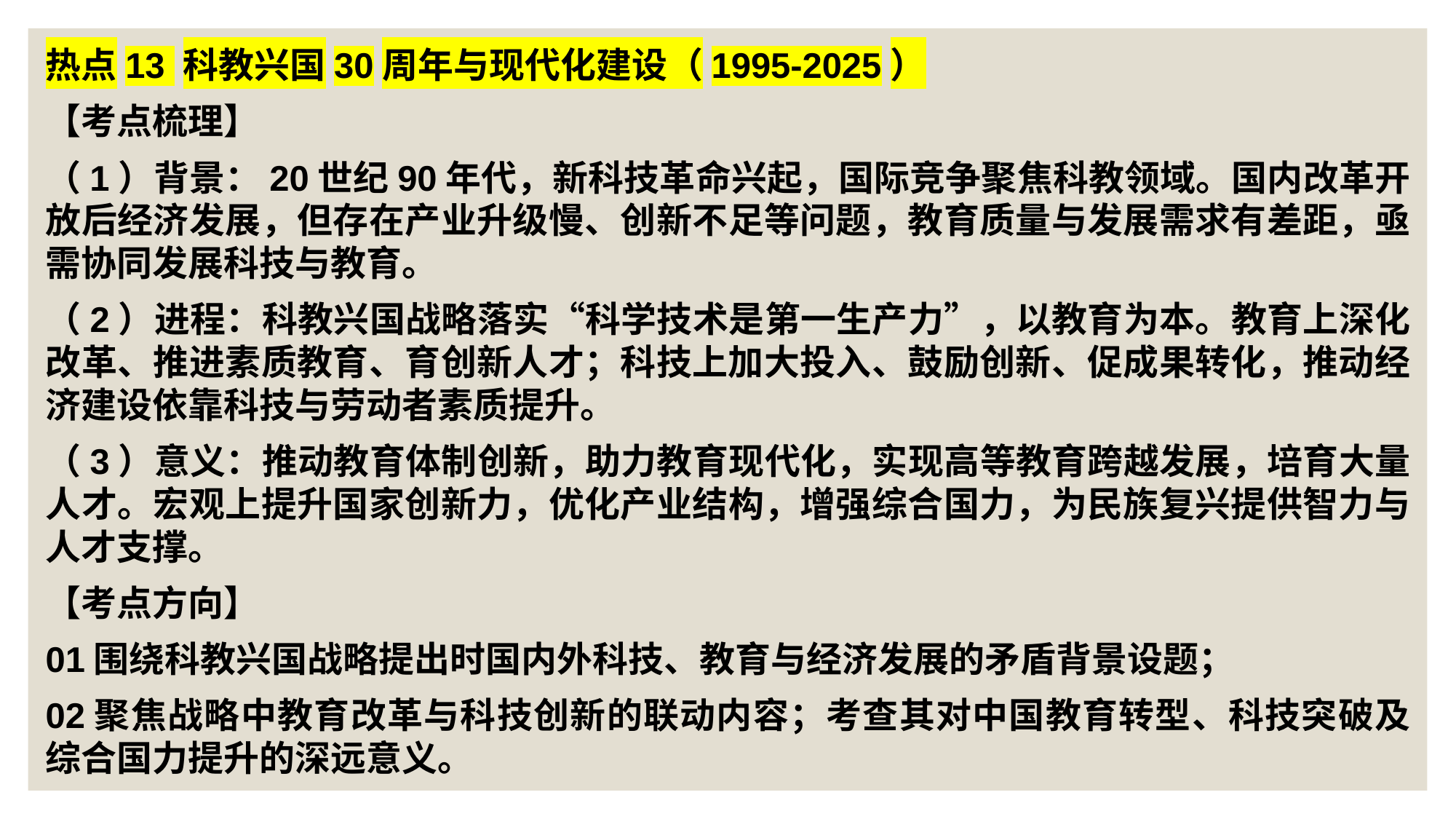

热点13 科教兴国30周年与现代化建设（1995-2025）
【考点梳理】
（1）背景：20世纪90年代，新科技革命兴起，国际竞争聚焦科教领域。国内改革开放后经济发展，但存在产业升级慢、创新不足等问题，教育质量与发展需求有差距，亟需协同发展科技与教育。
（2）进程：科教兴国战略落实“科学技术是第一生产力”，以教育为本。教育上深化改革、推进素质教育、育创新人才；科技上加大投入、鼓励创新、促成果转化，推动经济建设依靠科技与劳动者素质提升。
（3）意义：推动教育体制创新，助力教育现代化，实现高等教育跨越发展，培育大量人才。宏观上提升国家创新力，优化产业结构，增强综合国力，为民族复兴提供智力与人才支撑。
【考点方向】
01围绕科教兴国战略提出时国内外科技、教育与经济发展的矛盾背景设题；
02聚焦战略中教育改革与科技创新的联动内容；考查其对中国教育转型、科技突破及综合国力提升的深远意义。